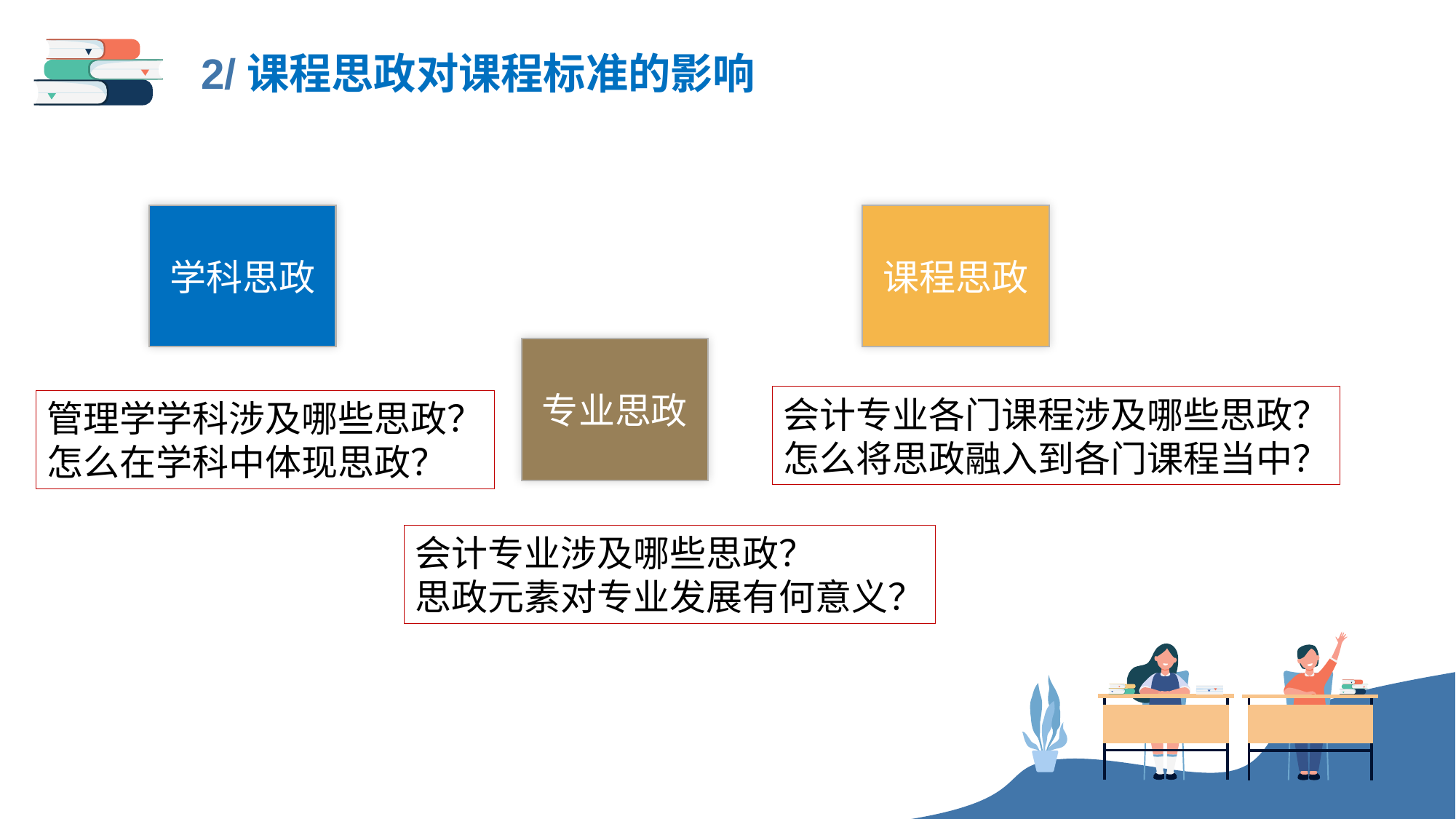

2/课程思政对课程标准的影响
学科思政
课程思政
专业思政
会计专业各门课程涉及哪些思政？
怎么将思政融入到各门课程当中？
管理学学科涉及哪些思政？
怎么在学科中体现思政？
会计专业涉及哪些思政？
思政元素对专业发展有何意义？